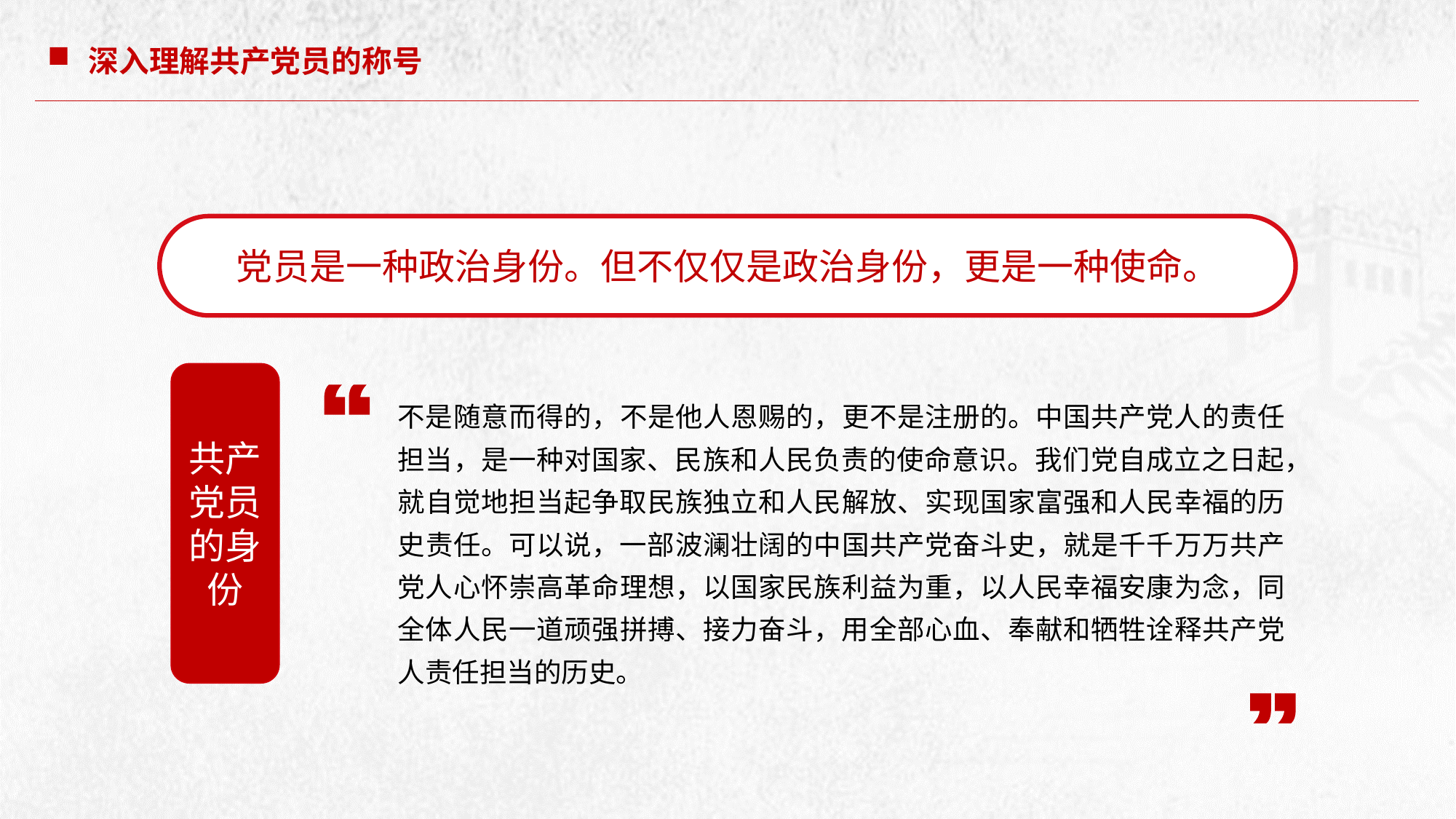

深入理解共产党员的称号
党员是一种政治身份。但不仅仅是政治身份，更是一种使命。
共产党员的身份

不是随意而得的，不是他人恩赐的，更不是注册的。中国共产党人的责任担当，是一种对国家、民族和人民负责的使命意识。我们党自成立之日起，就自觉地担当起争取民族独立和人民解放、实现国家富强和人民幸福的历史责任。可以说，一部波澜壮阔的中国共产党奋斗史，就是千千万万共产党人心怀崇高革命理想，以国家民族利益为重，以人民幸福安康为念，同全体人民一道顽强拼搏、接力奋斗，用全部心血、奉献和牺牲诠释共产党人责任担当的历史。